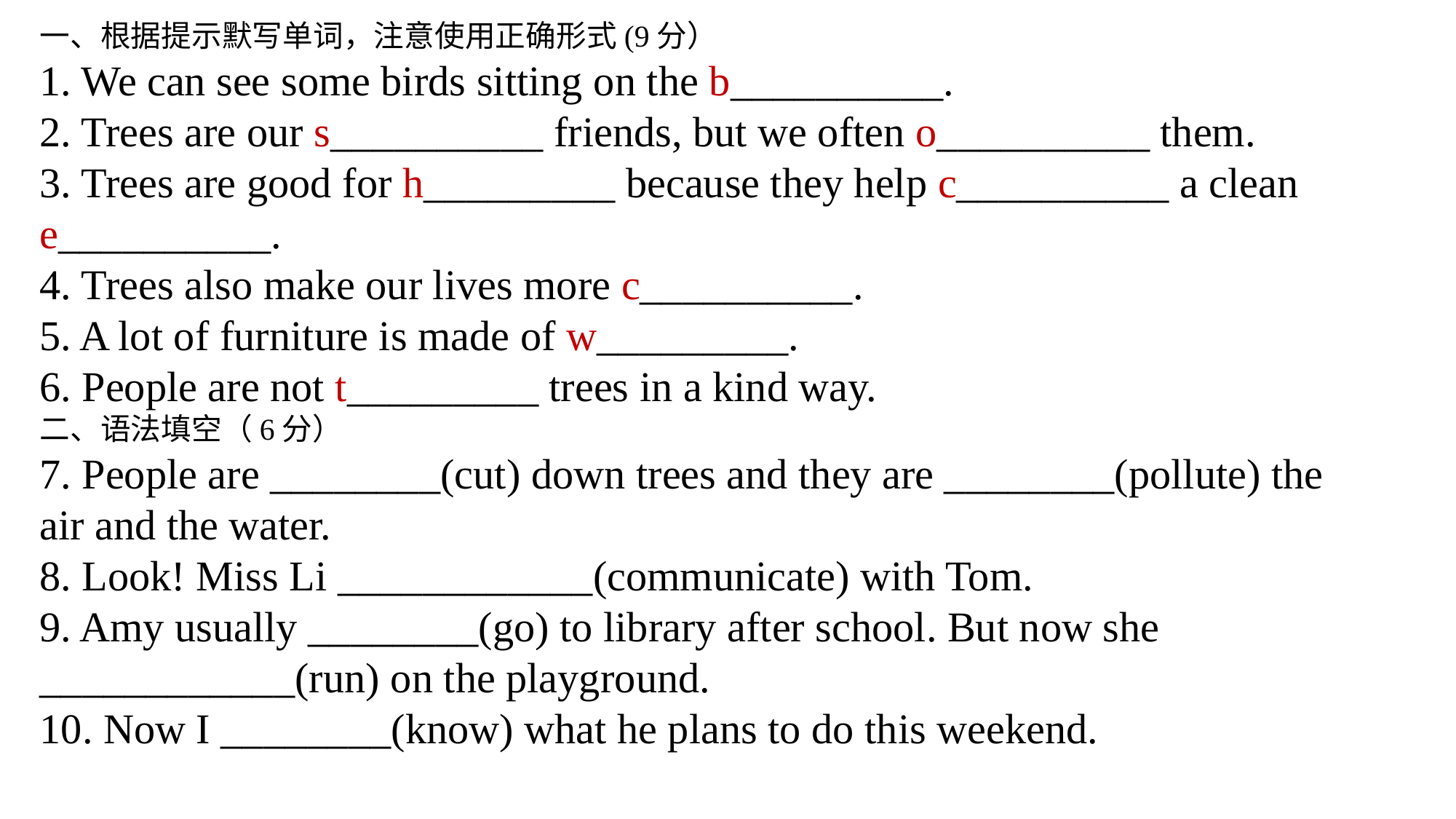

一、根据提示默写单词，注意使用正确形式(9分）
1. We can see some birds sitting on the b__________.
2. Trees are our s__________ friends, but we often o__________ them.
3. Trees are good for h_________ because they help c__________ a clean e__________.
4. Trees also make our lives more c__________.
5. A lot of furniture is made of w_________.
6. People are not t_________ trees in a kind way.
二、语法填空（6分）
7. People are ________(cut) down trees and they are ________(pollute) the
air and the water.
8. Look! Miss Li ____________(communicate) with Tom.
9. Amy usually ________(go) to library after school. But now she ____________(run) on the playground.
10. Now I ________(know) what he plans to do this weekend.